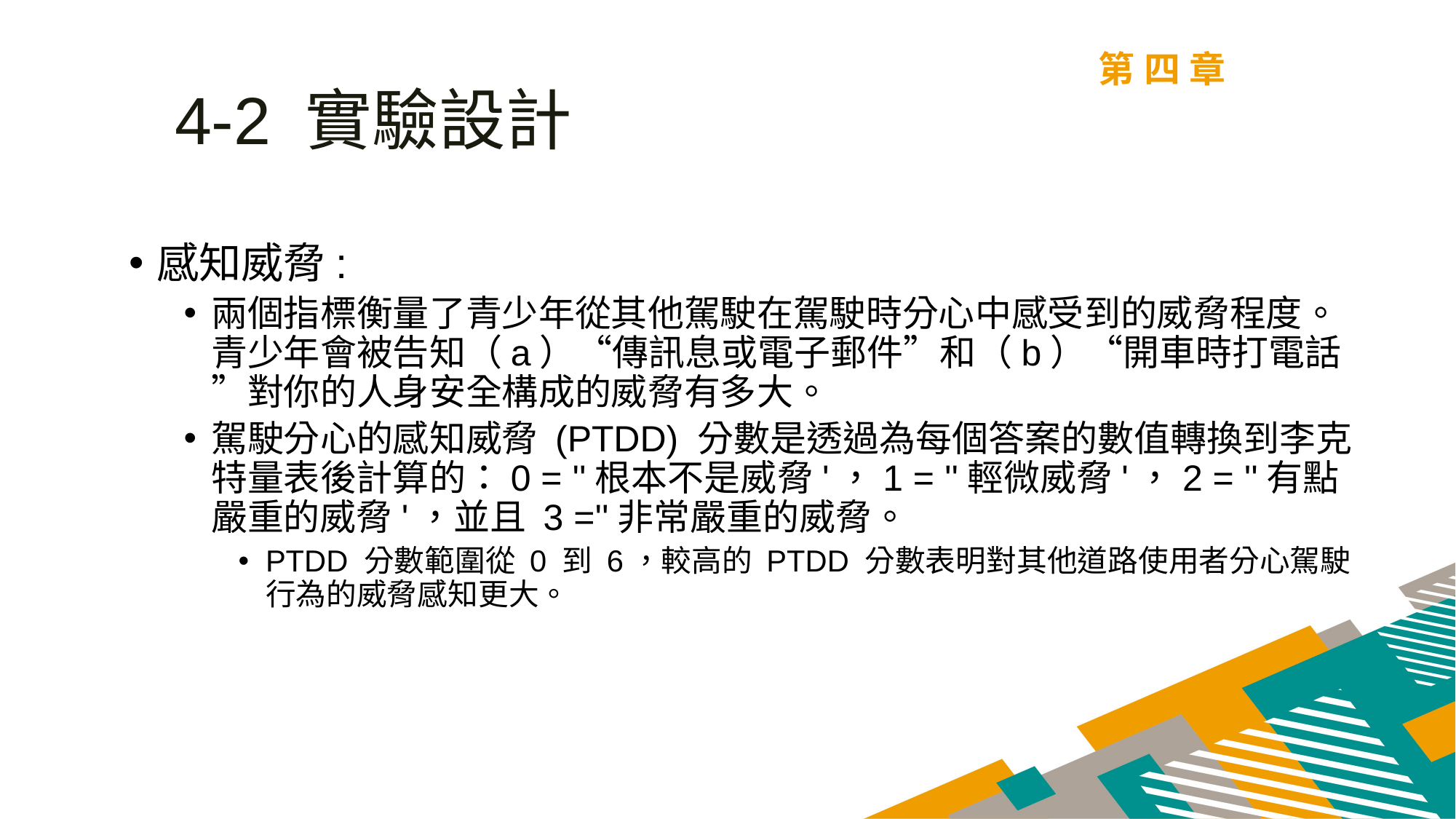

第四章
4-2 實驗設計

感知威脅:
兩個指標衡量了青少年從其他駕駛在駕駛時分心中感受到的威脅程度。青少年會被告知（a）“傳訊息或電子郵件”和（b）“開車時打電話”對你的人身安全構成的威脅有多大。
駕駛分心的感知威脅 (PTDD) 分數是透過為每個答案的數值轉換到李克特量表後計算的：0 = ''根本不是威脅'，1 = ''輕微威脅'，2 = ''有點嚴重的威脅'，並且 3 =''非常嚴重的威脅。
PTDD 分數範圍從 0 到 6，較高的 PTDD 分數表明對其他道路使用者分心駕駛行為的威脅感知更大。